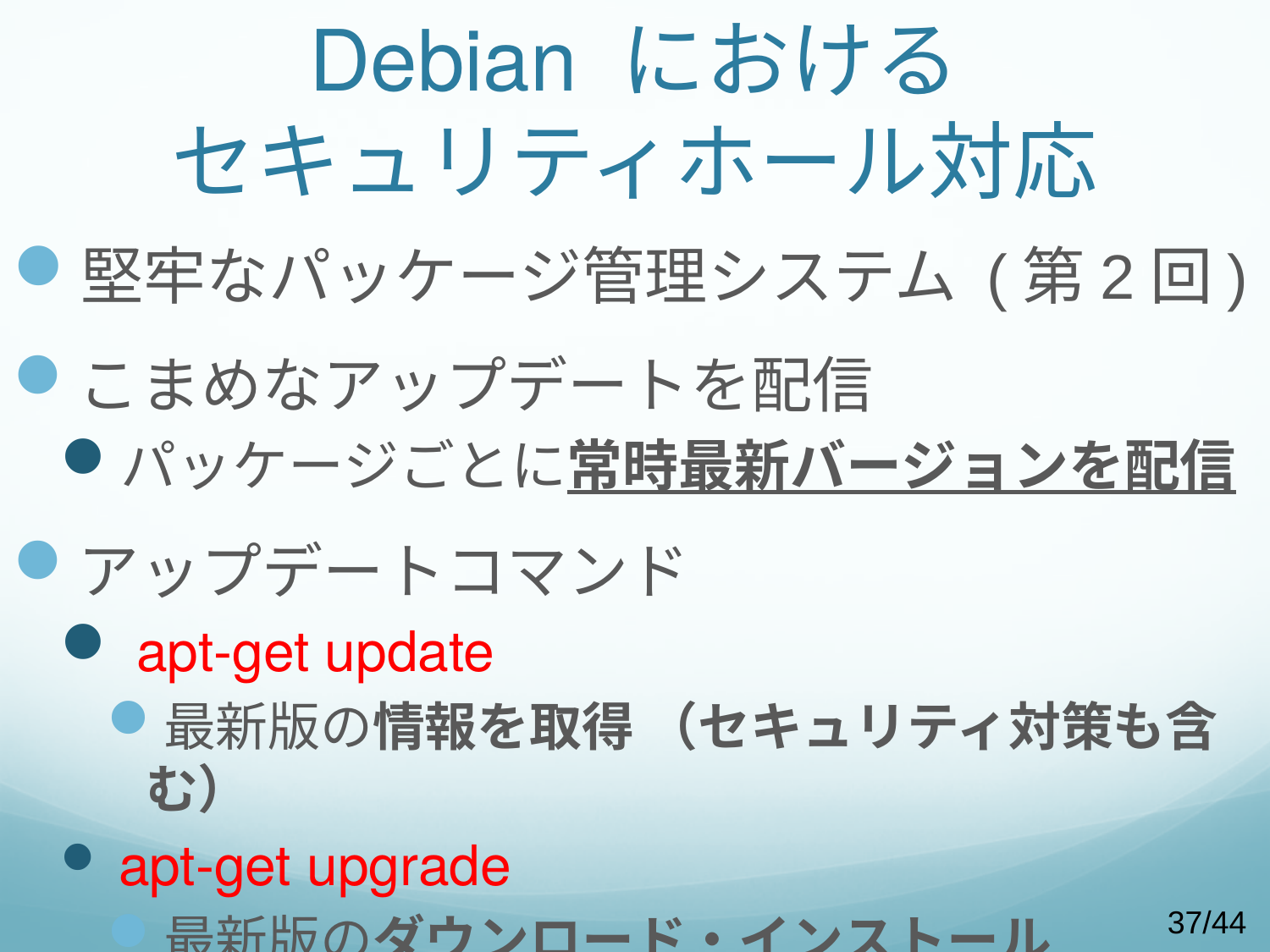

# Debian における セキュリティホール対応
堅牢なパッケージ管理システム (第2回)
こまめなアップデートを配信
パッケージごとに常時最新バージョンを配信
アップデートコマンド
 apt-get update
最新版の情報を取得 （セキュリティ対策も含む）
 apt-get upgrade
最新版のダウンロード・インストール